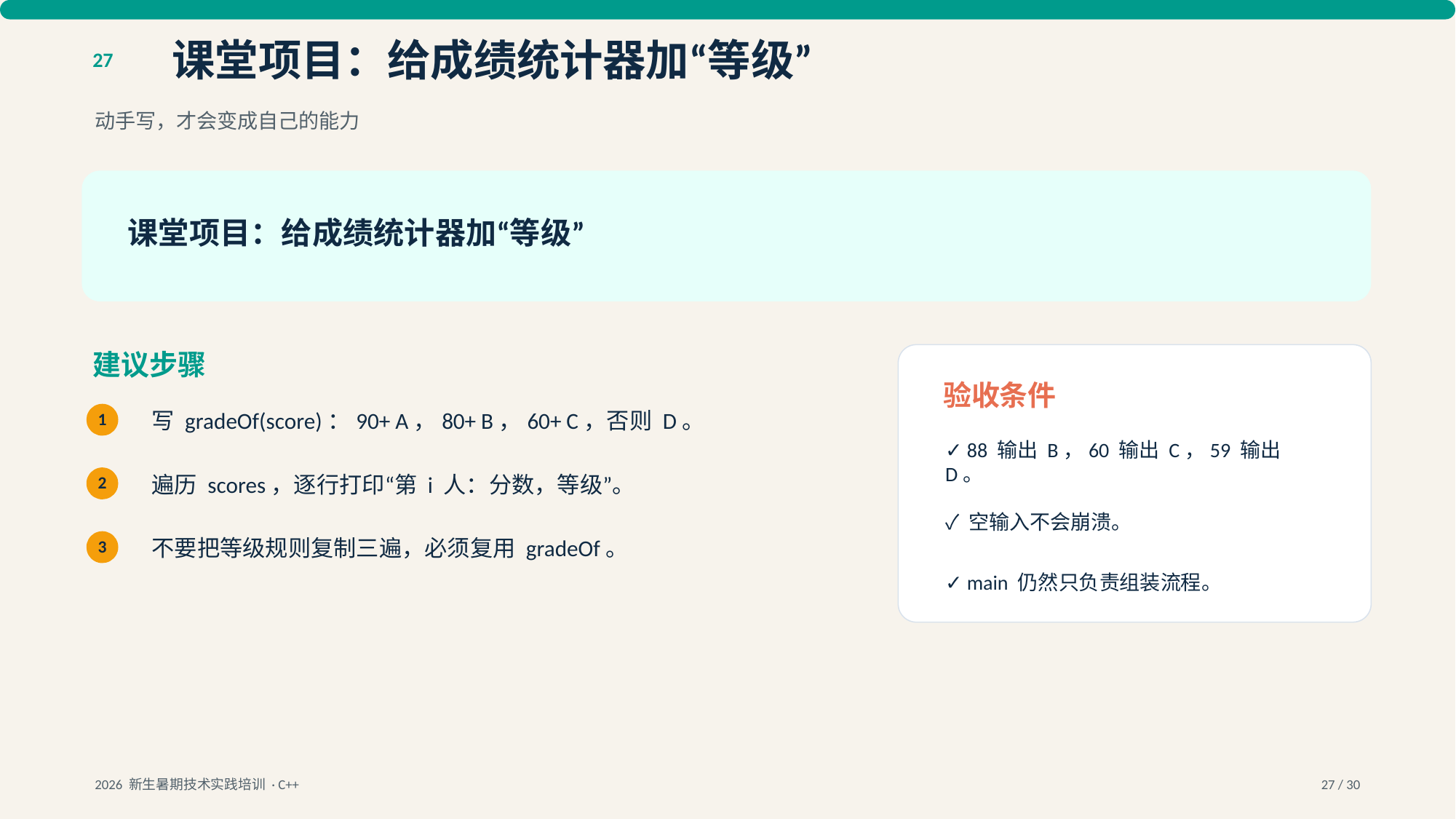

课堂项目：给成绩统计器加“等级”
27
动手写，才会变成自己的能力

课堂项目：给成绩统计器加“等级”
建议步骤

验收条件
写 gradeOf(score)：90+ A，80+ B，60+ C，否则 D。

1
✓ 88 输出 B，60 输出 C，59 输出 D。
遍历 scores，逐行打印“第 i 人：分数，等级”。

2
✓ 空输入不会崩溃。
不要把等级规则复制三遍，必须复用 gradeOf。

3
✓ main 仍然只负责组装流程。
2026 新生暑期技术实践培训 · C++
27 / 30